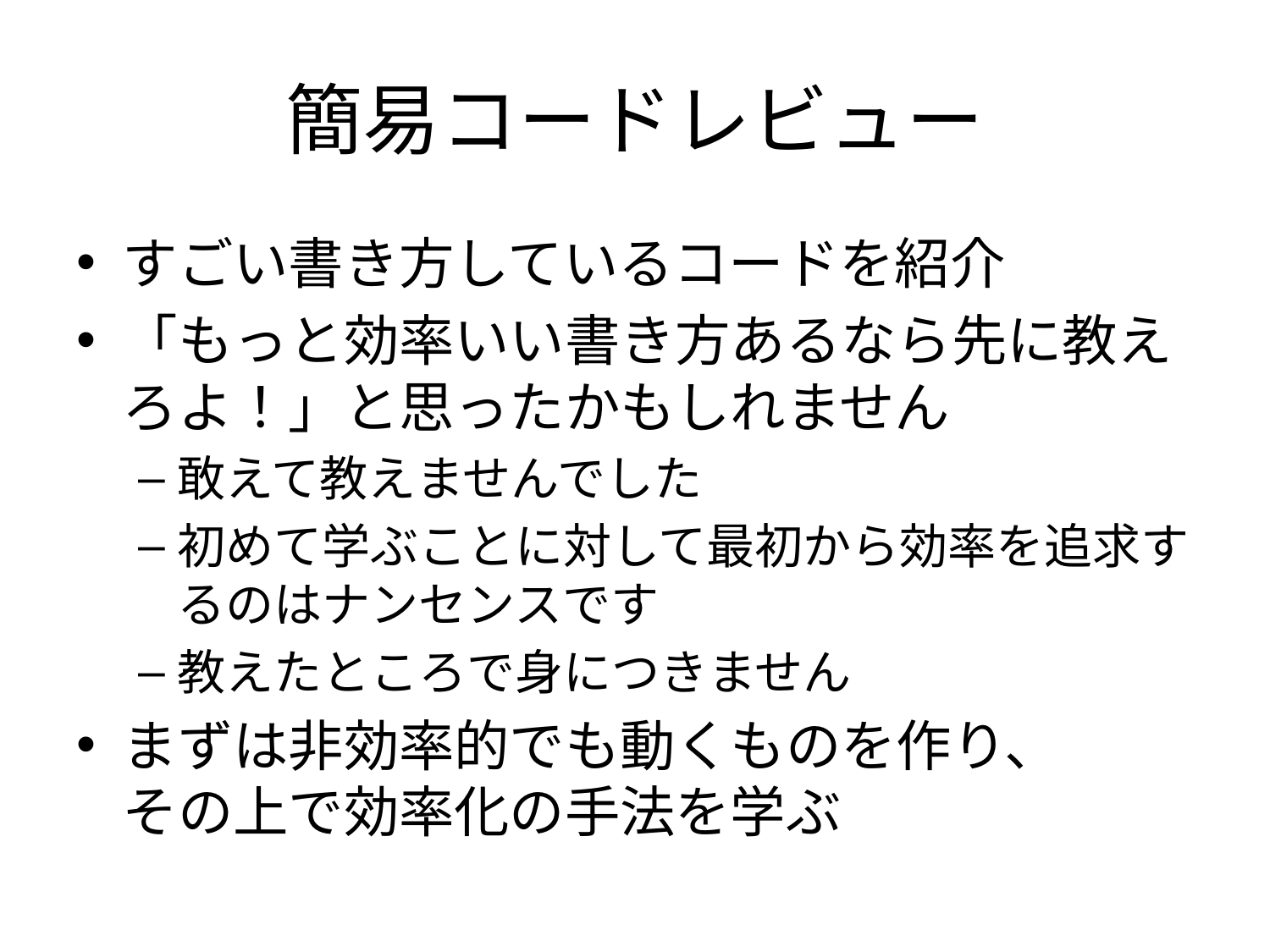

# 簡易コードレビュー
すごい書き方しているコードを紹介
「もっと効率いい書き方あるなら先に教えろよ！」と思ったかもしれません
敢えて教えませんでした
初めて学ぶことに対して最初から効率を追求するのはナンセンスです
教えたところで身につきません
まずは非効率的でも動くものを作り、
その上で効率化の手法を学ぶ